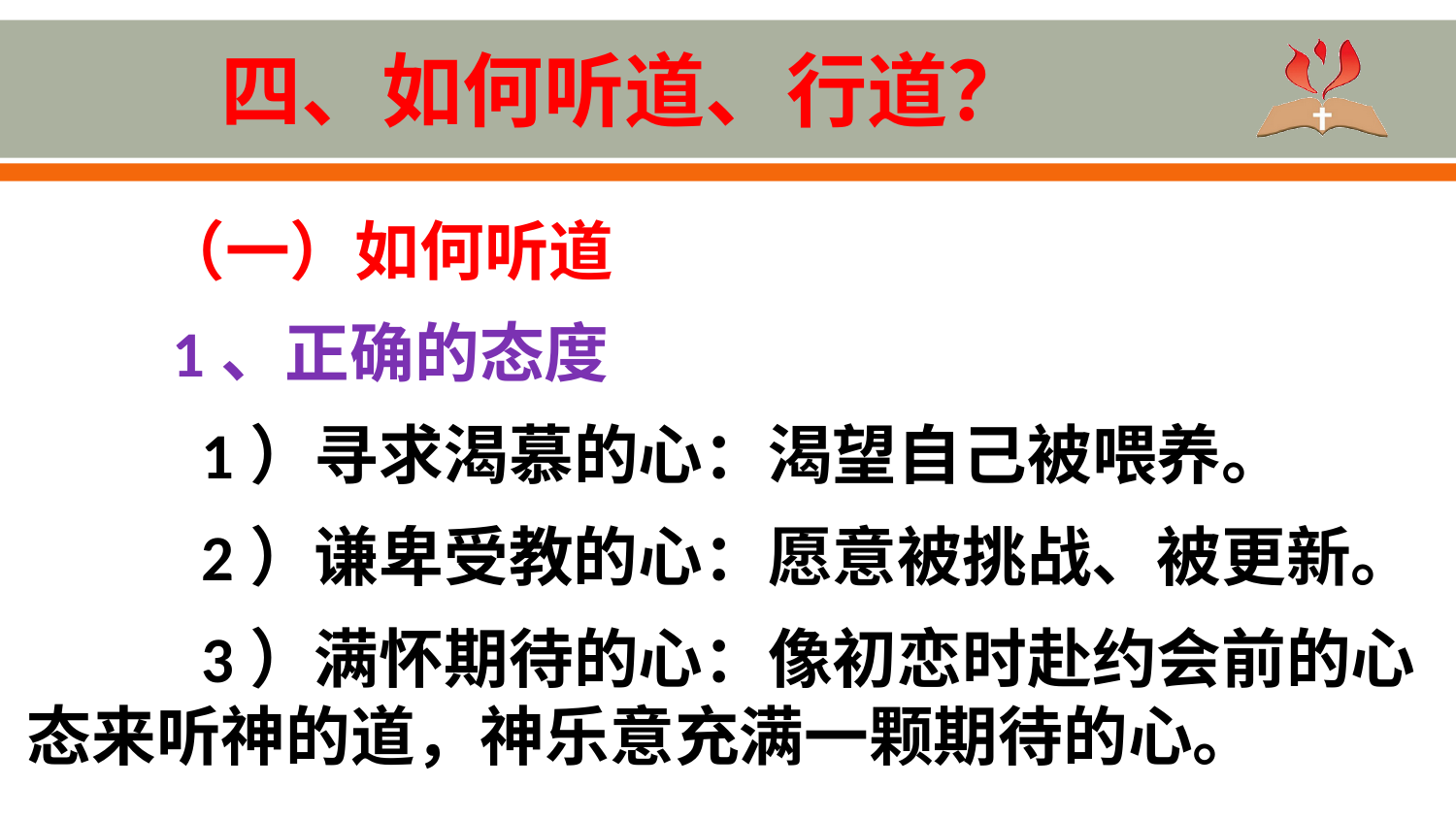

# 四、如何听道、行道？
        （一）如何听道
          1、正确的态度
            1）寻求渴慕的心：渴望自己被喂养。
            2）谦卑受教的心：愿意被挑战、被更新。
       3）满怀期待的心：像初恋时赴约会前的心态来听神的道，神乐意充满一颗期待的心。

28